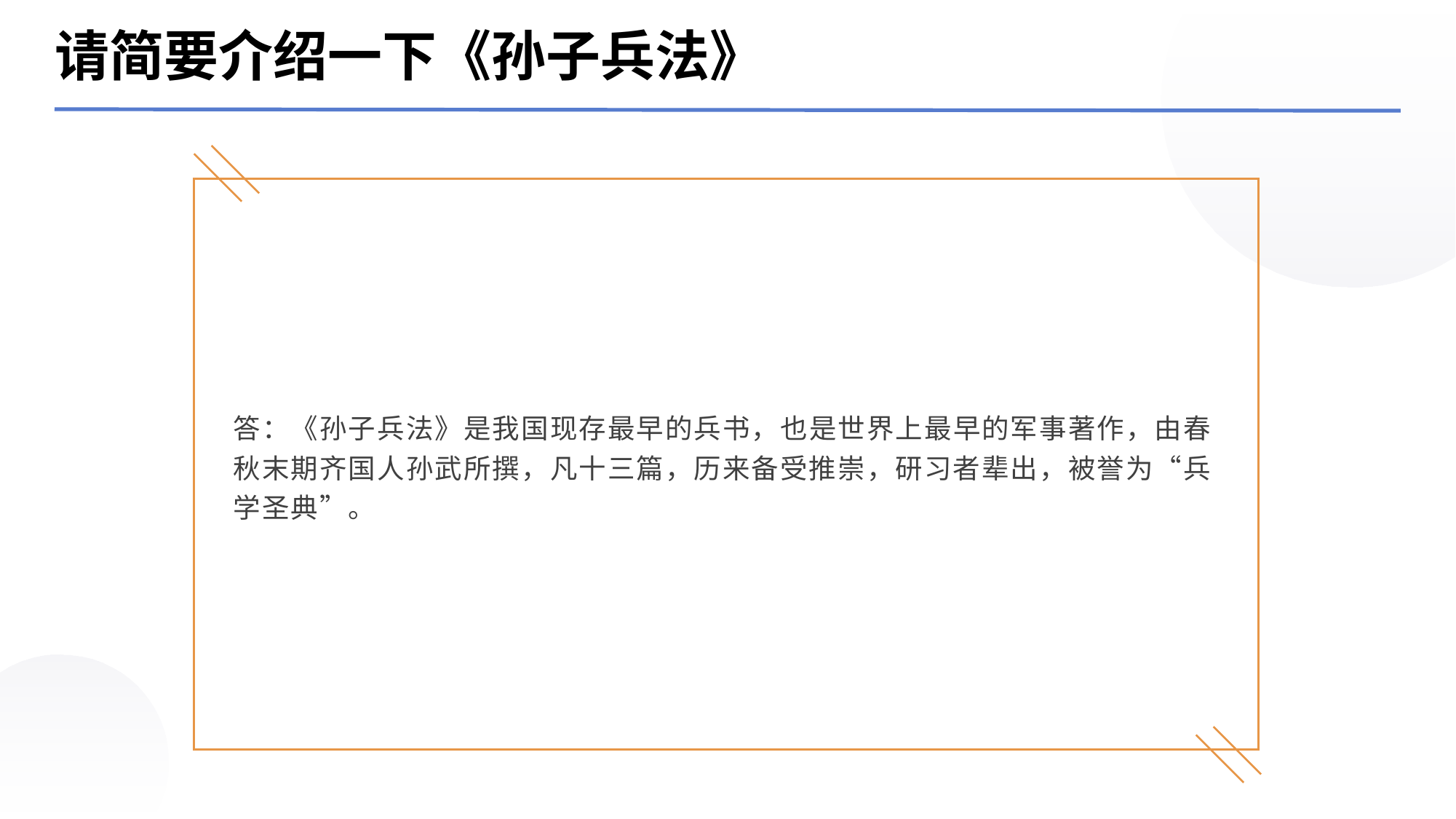

请简要介绍一下《孙子兵法》

答：《孙子兵法》是我国现存最早的兵书，也是世界上最早的军事著作，由春秋末期齐国人孙武所撰，凡十三篇，历来备受推崇，研习者辈出，被誉为“兵学圣典”。